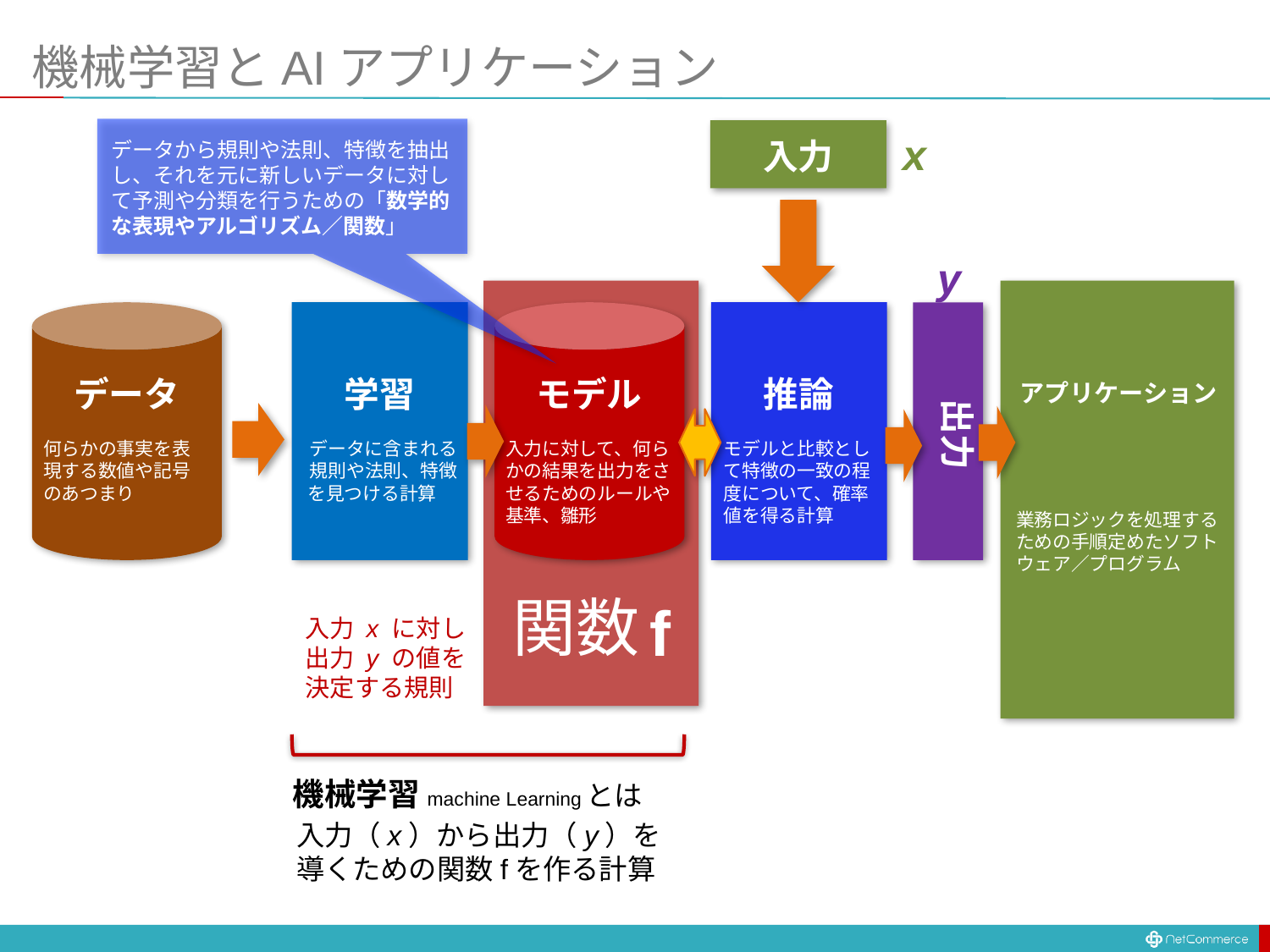

# 機械学習とAIアプリケーション

データから規則や法則、特徴を抽出し、それを元に新しいデータに対して予測や分類を行うための「数学的な表現やアルゴリズム／関数」

x
入力

y

関数
f
入力 x に対し
出力 y の値を
決定する規則

データ
学習
モデル
推論
アプリケーション
出力

何らかの事実を表現する数値や記号のあつまり
データに含まれる
規則や法則、特徴
を見つける計算
入力に対して、何らかの結果を出力をさせるためのルールや基準、雛形
モデルと比較として特徴の一致の程度について、確率値を得る計算
業務ロジックを処理するための手順定めたソフトウェア／プログラム

機械学習machine Learningとは
入力（x）から出力（y）を
導くための関数fを作る計算